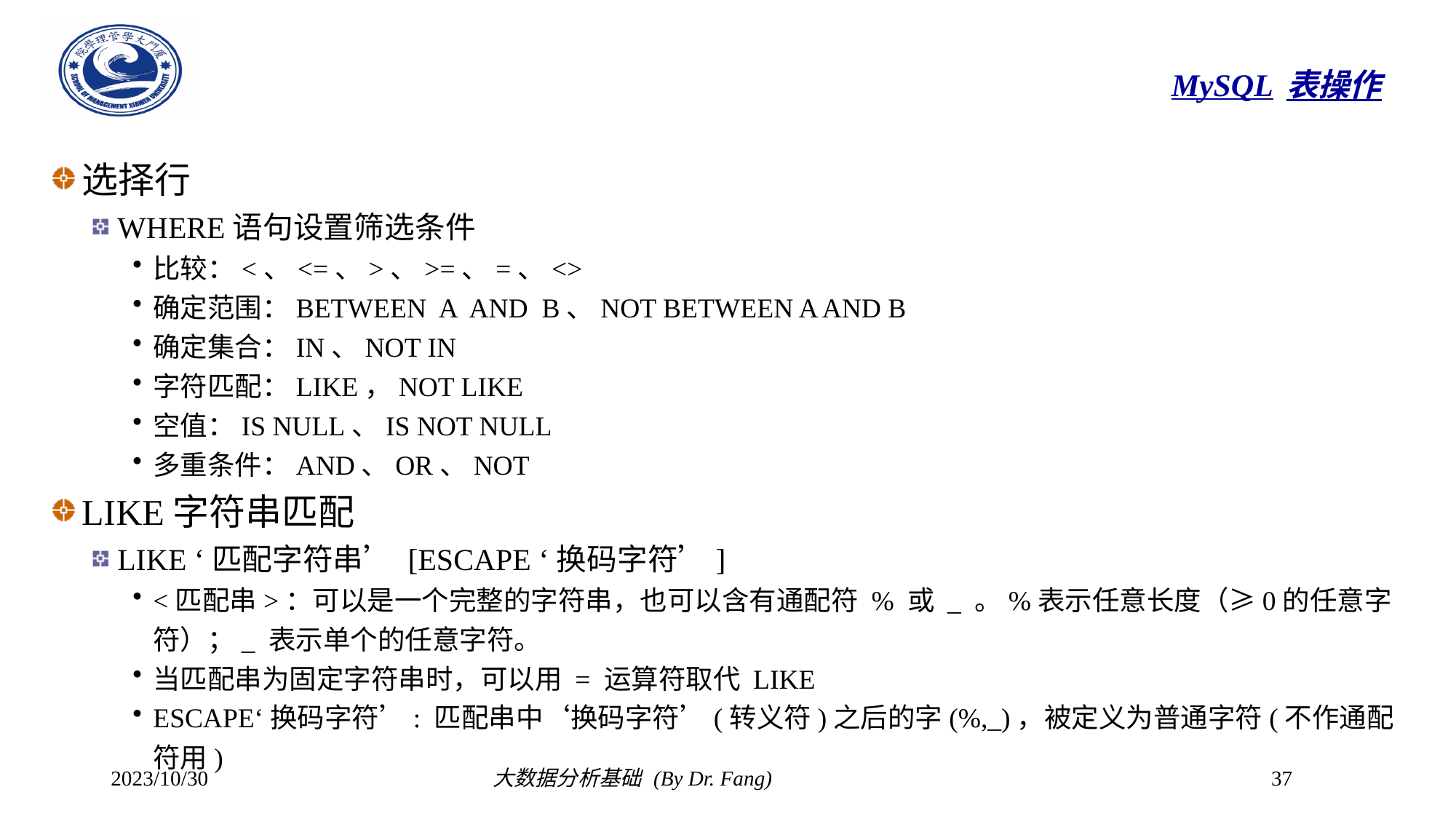

# MySQL表操作
选择行
WHERE语句设置筛选条件
比较：<、<=、>、>=、=、<>
确定范围：BETWEEN  A  AND  B、NOT BETWEEN A AND B
确定集合：IN、NOT IN
字符匹配：LIKE，NOT LIKE
空值：IS NULL、IS NOT NULL
多重条件：AND、OR、NOT
LIKE字符串匹配
LIKE ‘匹配字符串’ [ESCAPE ‘换码字符’]
<匹配串>：可以是一个完整的字符串，也可以含有通配符 % 或 _ 。%表示任意长度（≥0的任意字符）；_ 表示单个的任意字符。
当匹配串为固定字符串时，可以用 = 运算符取代 LIKE
ESCAPE‘换码字符’: 匹配串中‘换码字符’(转义符)之后的字(%,_)，被定义为普通字符(不作通配符用)

2023/10/30
大数据分析基础 (By Dr. Fang)
37